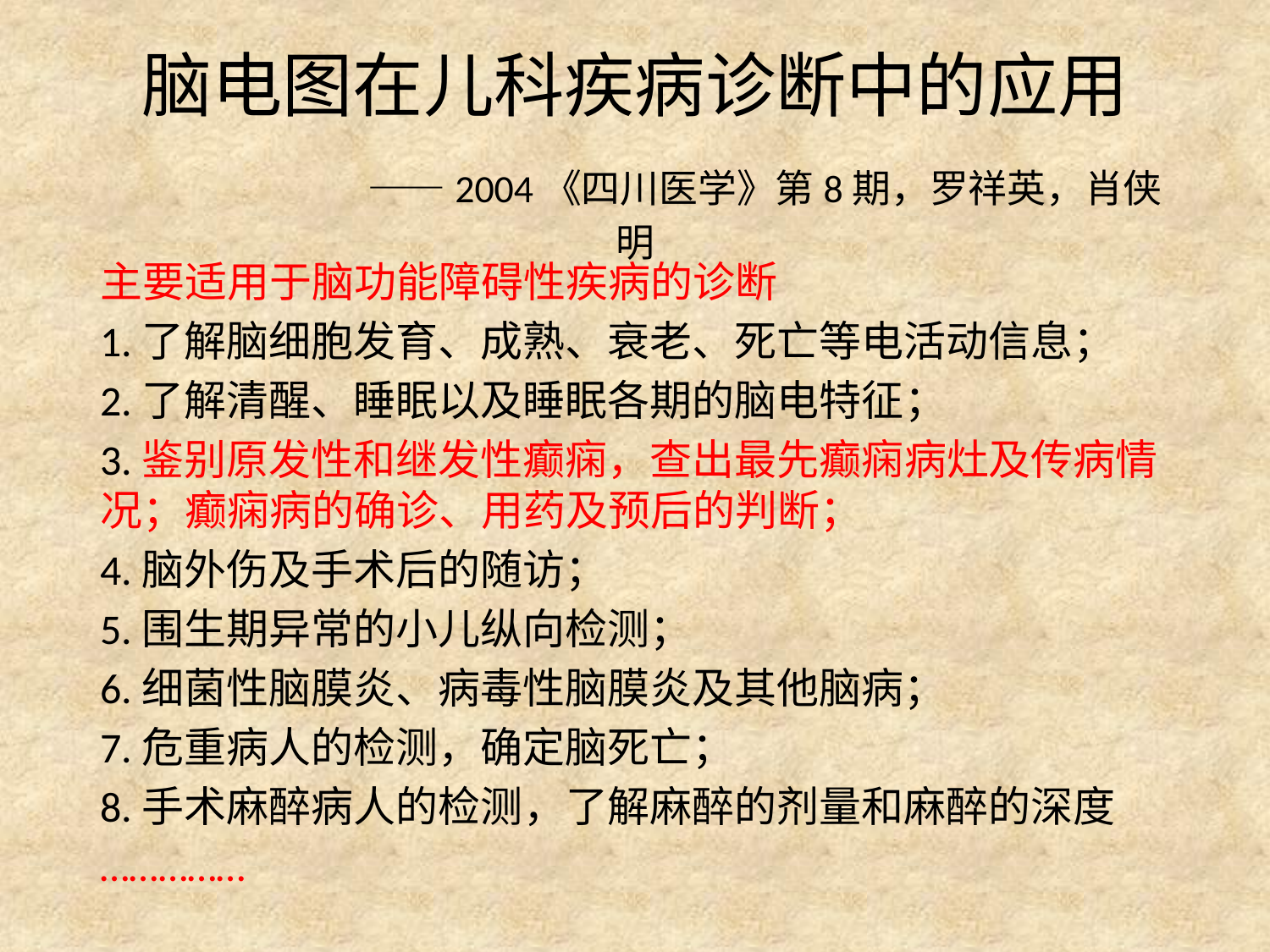

脑电图在儿科疾病诊断中的应用
               ——2004《四川医学》第8期，罗祥英，肖侠明
主要适用于脑功能障碍性疾病的诊断
1.了解脑细胞发育、成熟、衰老、死亡等电活动信息；
2.了解清醒、睡眠以及睡眠各期的脑电特征；
3.鉴别原发性和继发性癫痫，查出最先癫痫病灶及传病情况；癫痫病的确诊、用药及预后的判断；
4.脑外伤及手术后的随访；
5.围生期异常的小儿纵向检测；
6.细菌性脑膜炎、病毒性脑膜炎及其他脑病；
7.危重病人的检测，确定脑死亡；
8.手术麻醉病人的检测，了解麻醉的剂量和麻醉的深度
……………